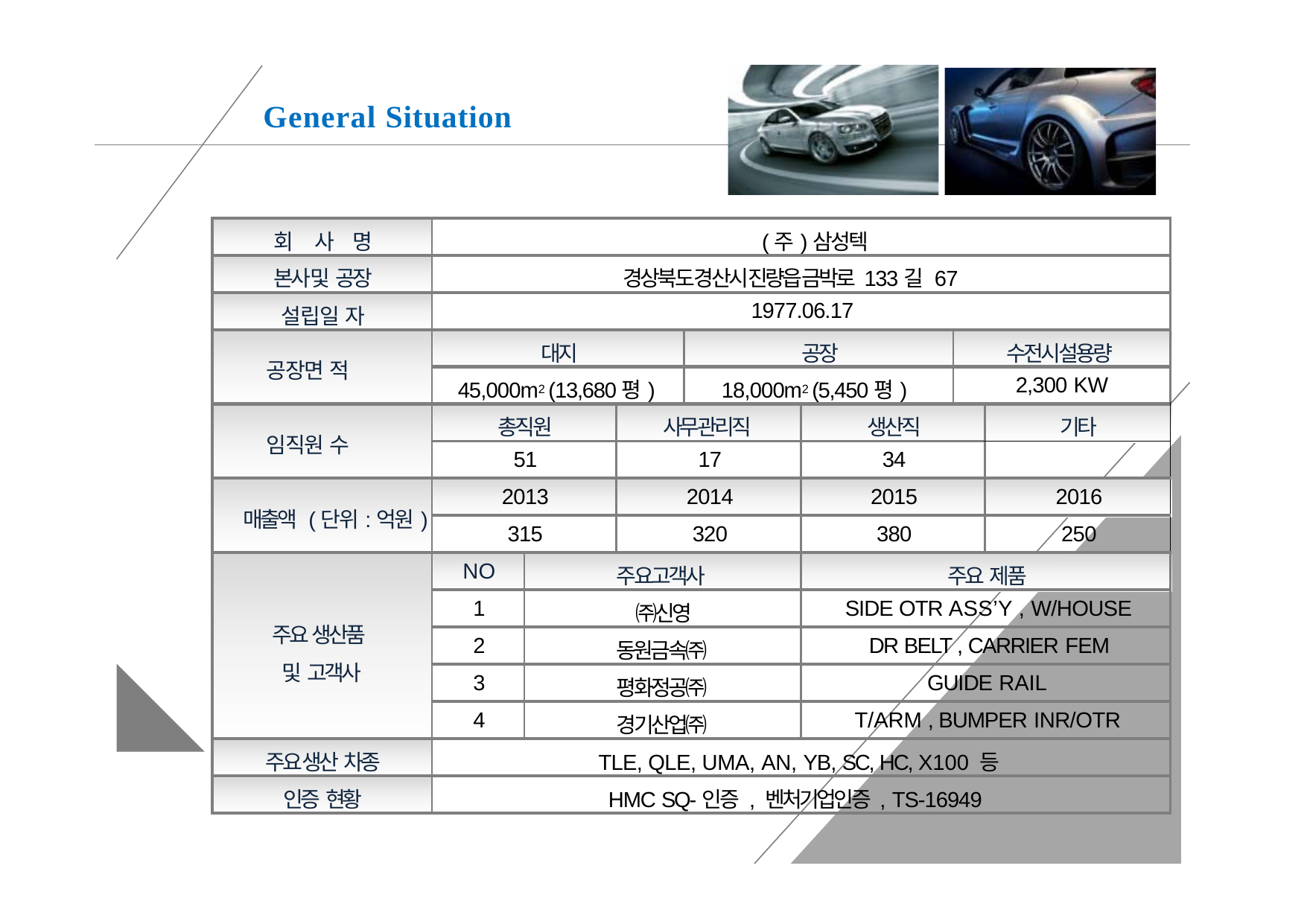

# General Situation

| 회 사 명 | (주)삼성텍 |  |  |  |  |  |  |
| --- | --- | --- | --- | --- | --- | --- | --- |
| 본사 및 공장 | 경상북도 경산시 진량읍 금박로 133길 67 |  |  |  |  |  |  |
| 설 립 일 자 | 1977.06.17 |  |  |  |  |  |  |
| 공 장 면 적 | 대지 |  |  | 공장 |  | 수전시설용량 |  |
|  | 45,000m2 (13,680평) |  |  | 18,000m2 (5,450평) |  | 2,300 KW |  |
| 임 직 원 수 | 총직원 |  | 사무관리직 |  | 생산직 |  | 기타 |
|  | 51 |  | 17 |  | 34 |  |  |
| 매출액 (단위:억원) | 2013 |  | 2014 |  | 2015 |  | 2016 |
|  | 315 |  | 320 |  | 380 |  | 250 |
| 주요 생산품 및 고객사 | NO | 주요고객사 |  |  | 주요 제품 |  |  |
|  | 1 | ㈜신영 |  |  | SIDE OTR ASS’Y , W/HOUSE |  |  |
|  | 2 | 동원금속㈜ |  |  | DR BELT , CARRIER FEM |  |  |
|  | 3 | 평화정공㈜ |  |  | GUIDE RAIL |  |  |
|  | 4 | 경기산업㈜ |  |  | T/ARM , BUMPER INR/OTR |  |  |
| 주요 생산 차종 | TLE, QLE, UMA, AN, YB, SC, HC, X100 등 |  |  |  |  |  |  |
| 인증 현황 | HMC SQ-인증 , 벤처기업인증 , TS-16949 |  |  |  |  |  |  |